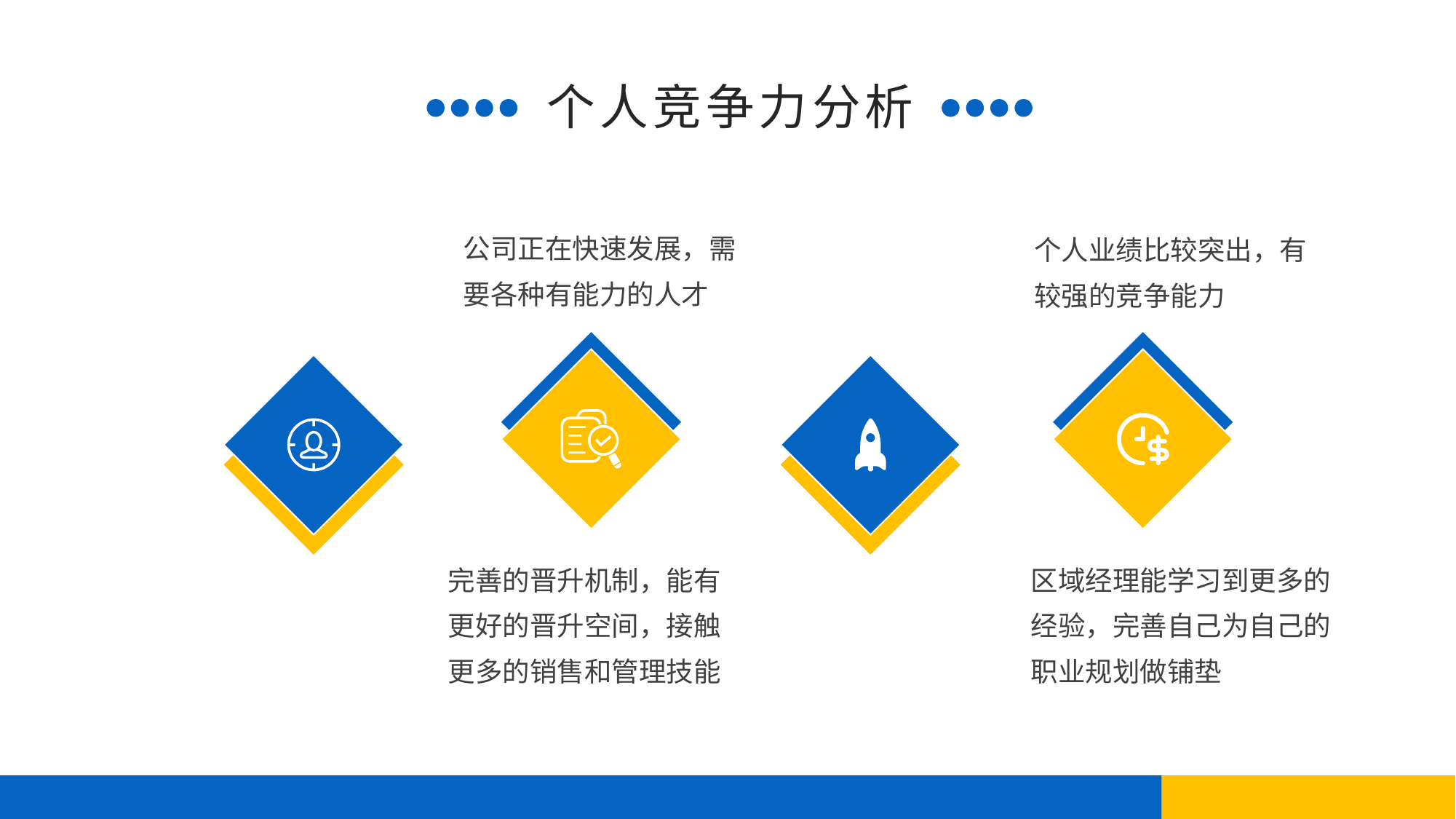

个人竞争力分析

公司正在快速发展，需要各种有能力的人才
个人业绩比较突出，有较强的竞争能力

完善的晋升机制，能有更好的晋升空间，接触更多的销售和管理技能
区域经理能学习到更多的经验，完善自己为自己的职业规划做铺垫